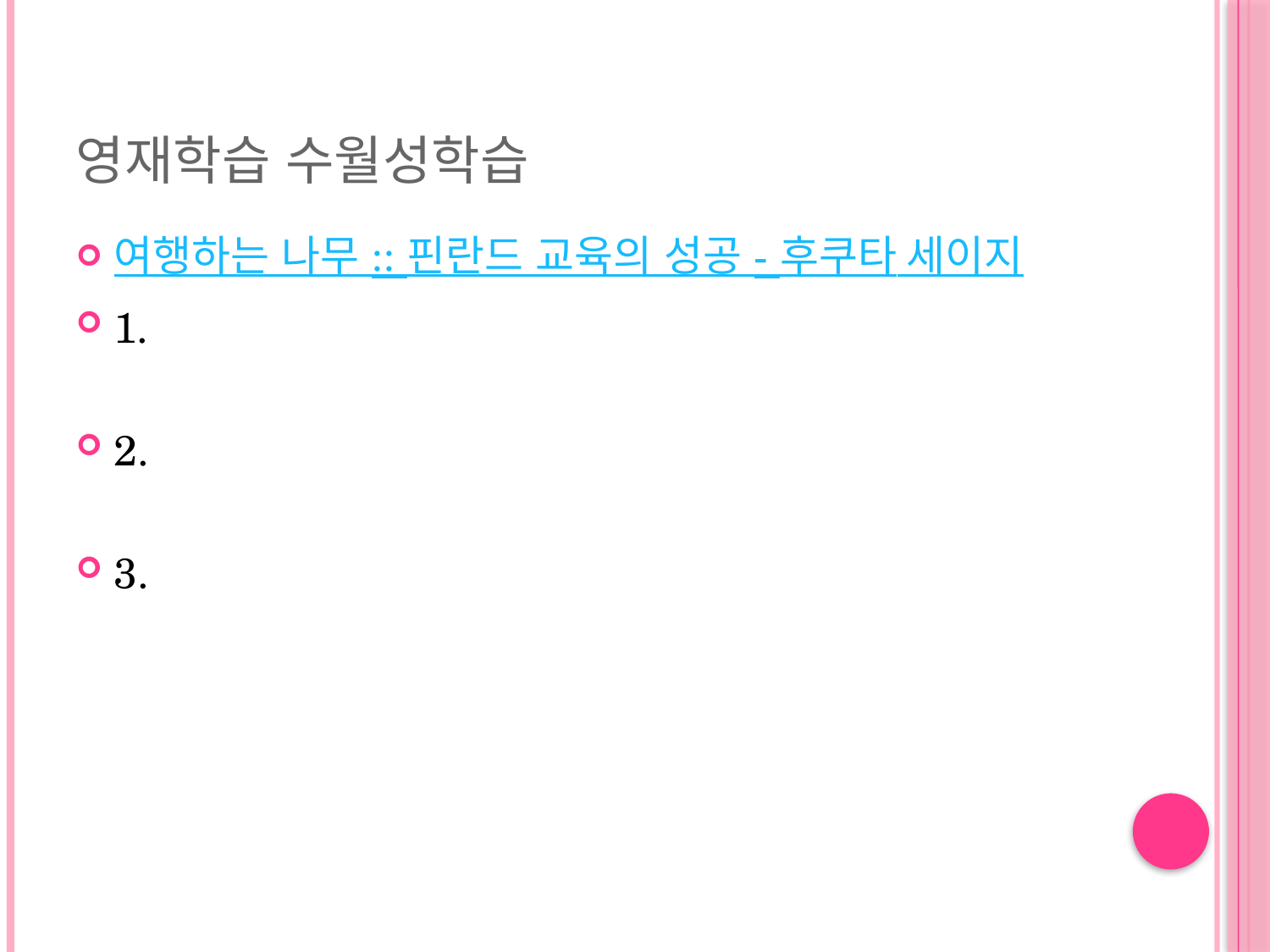

# 영재학습 수월성학습
여행하는 나무 :: 핀란드 교육의 성공 - 후쿠타 세이지
1.

2.

3.